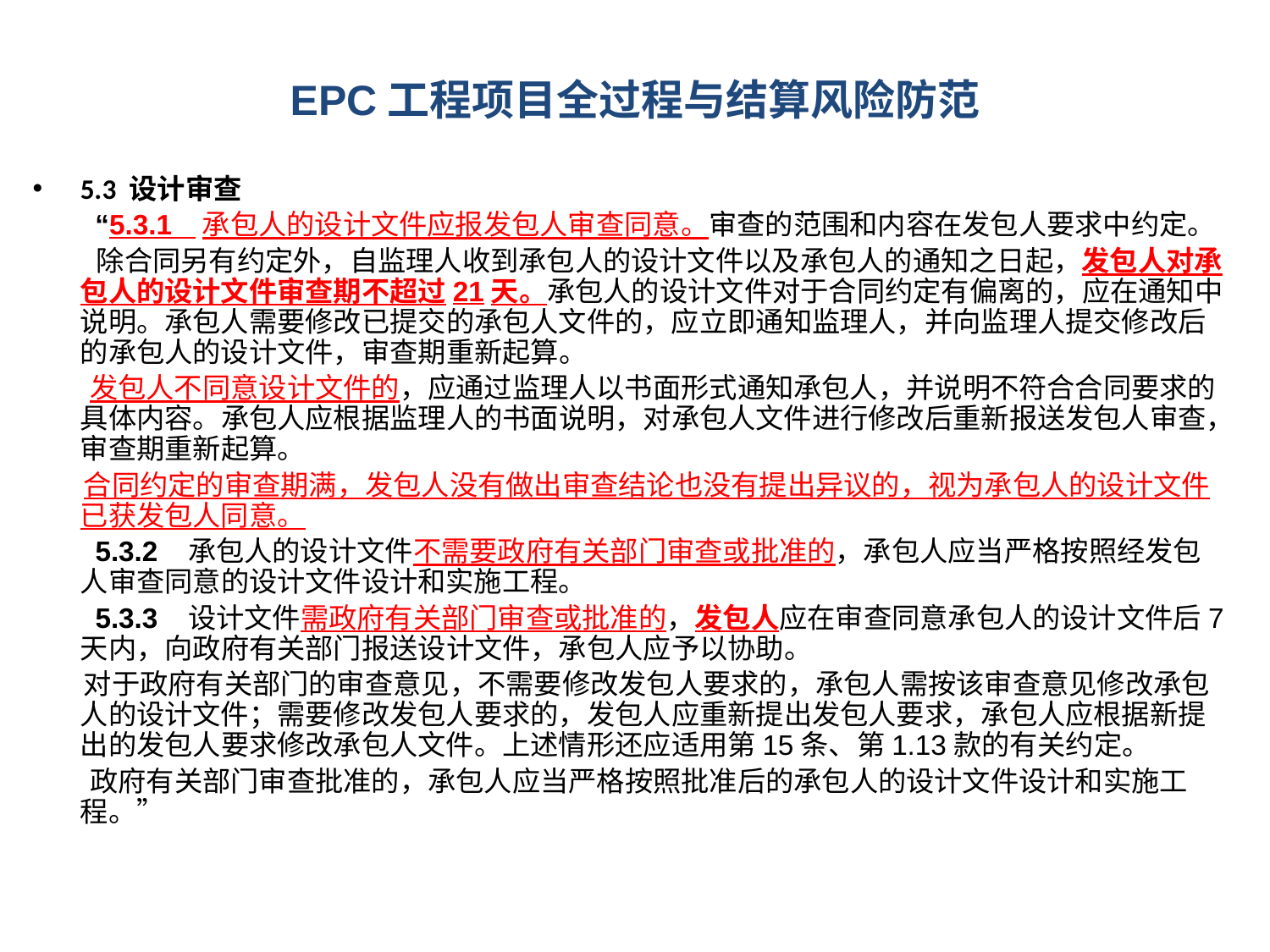

# EPC工程项目全过程与结算风险防范
5.3 设计审查
        “5.3.1   承包人的设计文件应报发包人审查同意。审查的范围和内容在发包人要求中约定。
         除合同另有约定外，自监理人收到承包人的设计文件以及承包人的通知之日起，发包人对承包人的设计文件审查期不超过21天。承包人的设计文件对于合同约定有偏离的，应在通知中说明。承包人需要修改已提交的承包人文件的，应立即通知监理人，并向监理人提交修改后的承包人的设计文件，审查期重新起算。
        发包人不同意设计文件的，应通过监理人以书面形式通知承包人，并说明不符合合同要求的具体内容。承包人应根据监理人的书面说明，对承包人文件进行修改后重新报送发包人审查，审查期重新起算。
       合同约定的审查期满，发包人没有做出审查结论也没有提出异议的，视为承包人的设计文件已获发包人同意。
        5.3.2   承包人的设计文件不需要政府有关部门审查或批准的，承包人应当严格按照经发包人审查同意的设计文件设计和实施工程。
        5.3.3   设计文件需政府有关部门审查或批准的，发包人应在审查同意承包人的设计文件后7天内，向政府有关部门报送设计文件，承包人应予以协助。
       对于政府有关部门的审查意见，不需要修改发包人要求的，承包人需按该审查意见修改承包人的设计文件；需要修改发包人要求的，发包人应重新提出发包人要求，承包人应根据新提出的发包人要求修改承包人文件。上述情形还应适用第15条、第1.13款的有关约定。
        政府有关部门审查批准的，承包人应当严格按照批准后的承包人的设计文件设计和实施工程。”